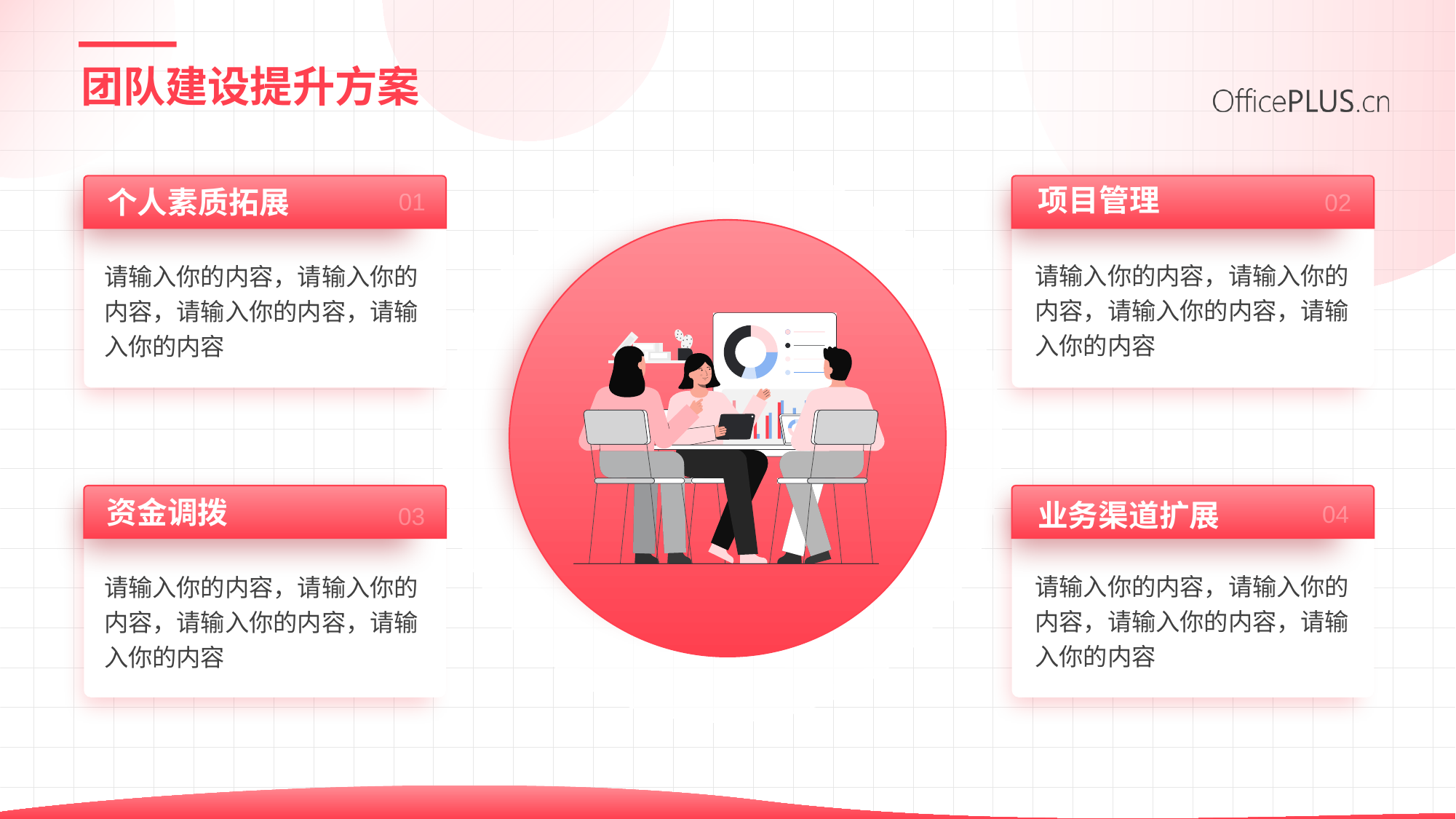

# 团队建设提升方案

项目管理

个人素质拓展
01
02

请输入你的内容，请输入你的内容，请输入你的内容，请输入你的内容
请输入你的内容，请输入你的内容，请输入你的内容，请输入你的内容

资金调拨
业务渠道扩展
04
03
请输入你的内容，请输入你的内容，请输入你的内容，请输入你的内容
请输入你的内容，请输入你的内容，请输入你的内容，请输入你的内容